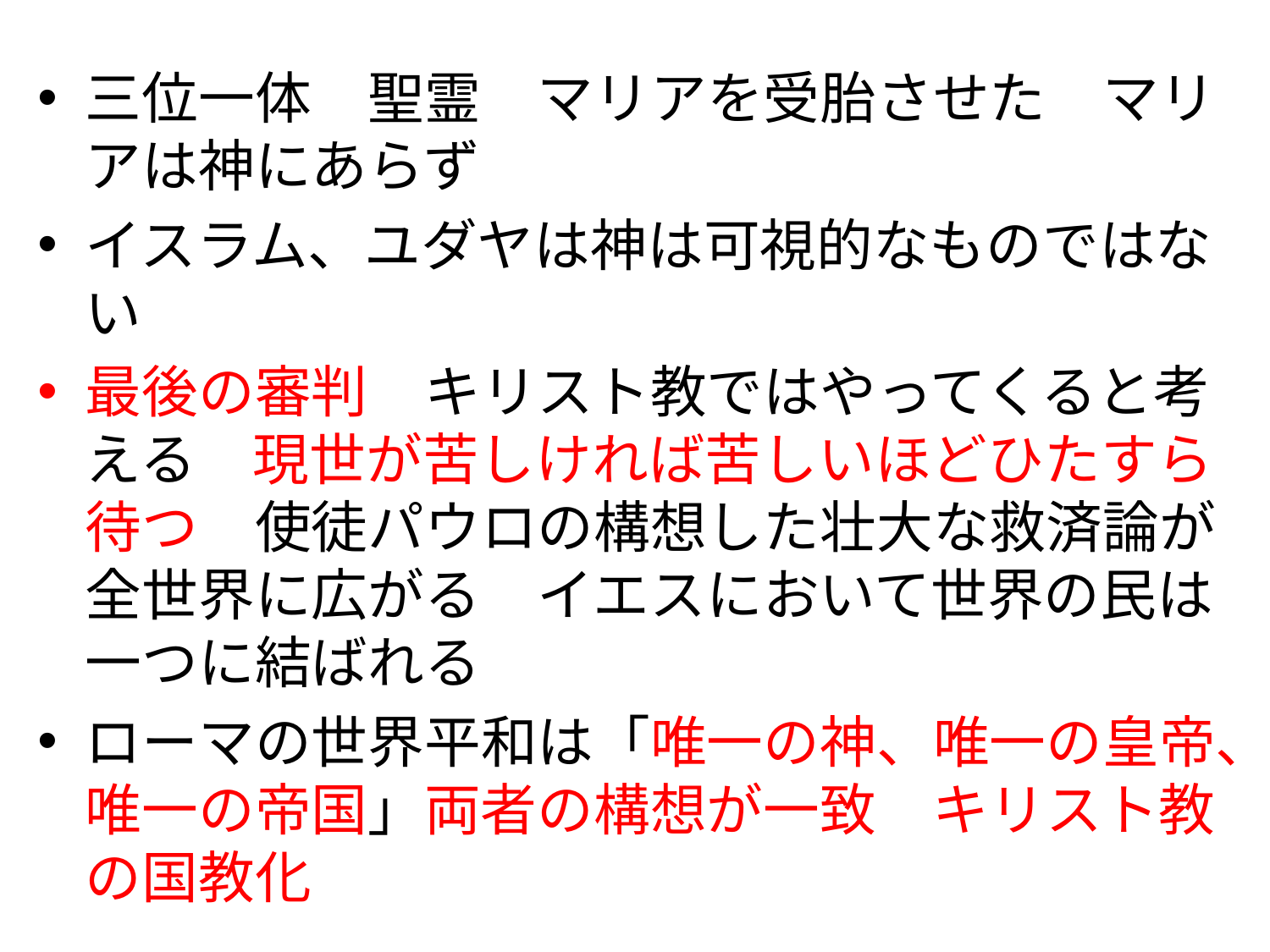

三位一体　聖霊　マリアを受胎させた　マリアは神にあらず
イスラム、ユダヤは神は可視的なものではない
最後の審判　キリスト教ではやってくると考える　現世が苦しければ苦しいほどひたすら待つ　使徒パウロの構想した壮大な救済論が全世界に広がる　イエスにおいて世界の民は一つに結ばれる
ローマの世界平和は「唯一の神、唯一の皇帝、唯一の帝国」両者の構想が一致　キリスト教の国教化